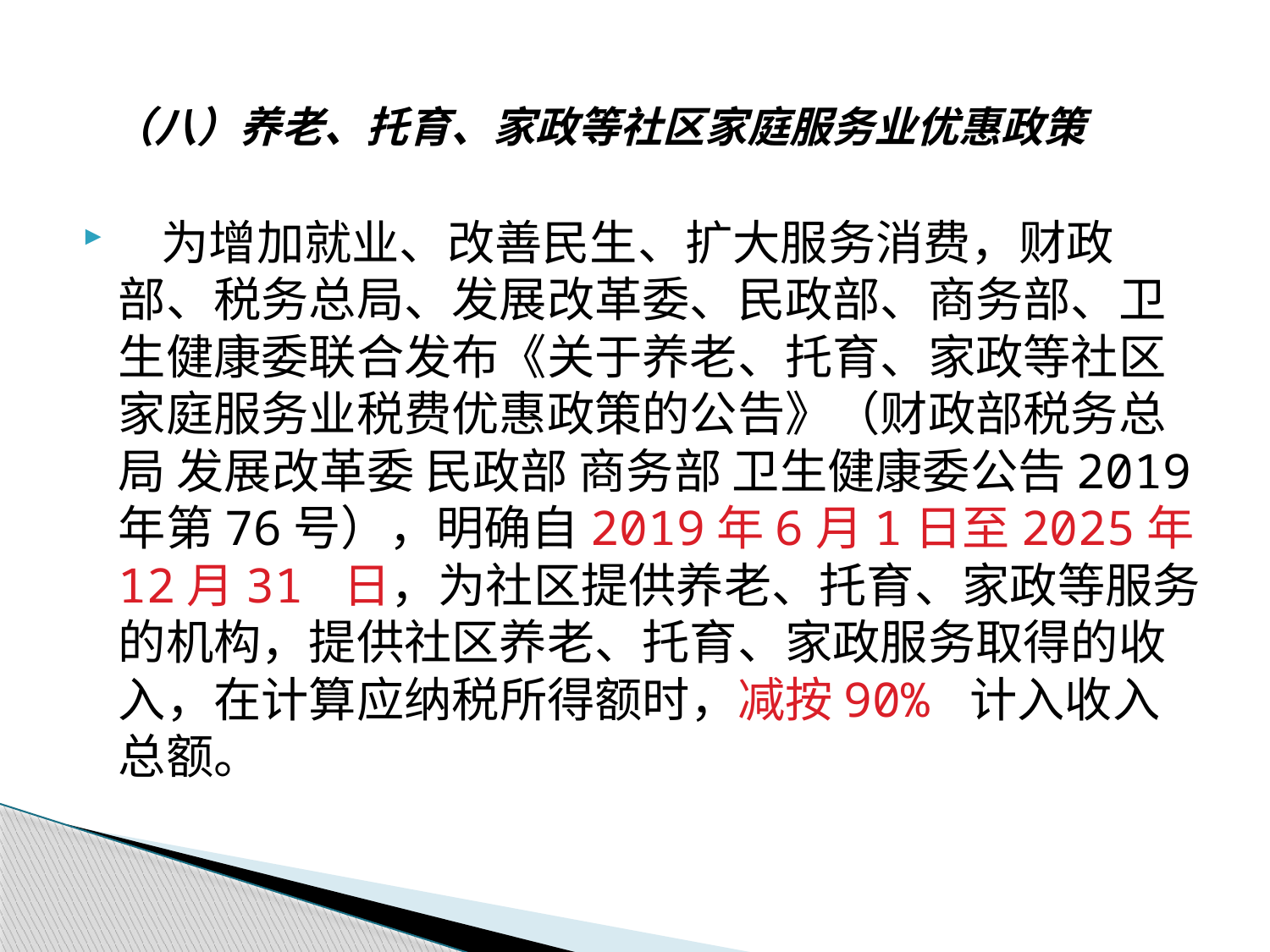

# （八）养老、托育、家政等社区家庭服务业优惠政策
   为增加就业、改善民生、扩大服务消费，财政部、税务总局、发展改革委、民政部、商务部、卫生健康委联合发布《关于养老、托育、家政等社区家庭服务业税费优惠政策的公告》（财政部税务总局 发展改革委 民政部 商务部 卫生健康委公告2019 年第76号），明确自2019年6月1日至2025年12月31 日，为社区提供养老、托育、家政等服务的机构，提供社区养老、托育、家政服务取得的收入，在计算应纳税所得额时，减按90% 计入收入总额。